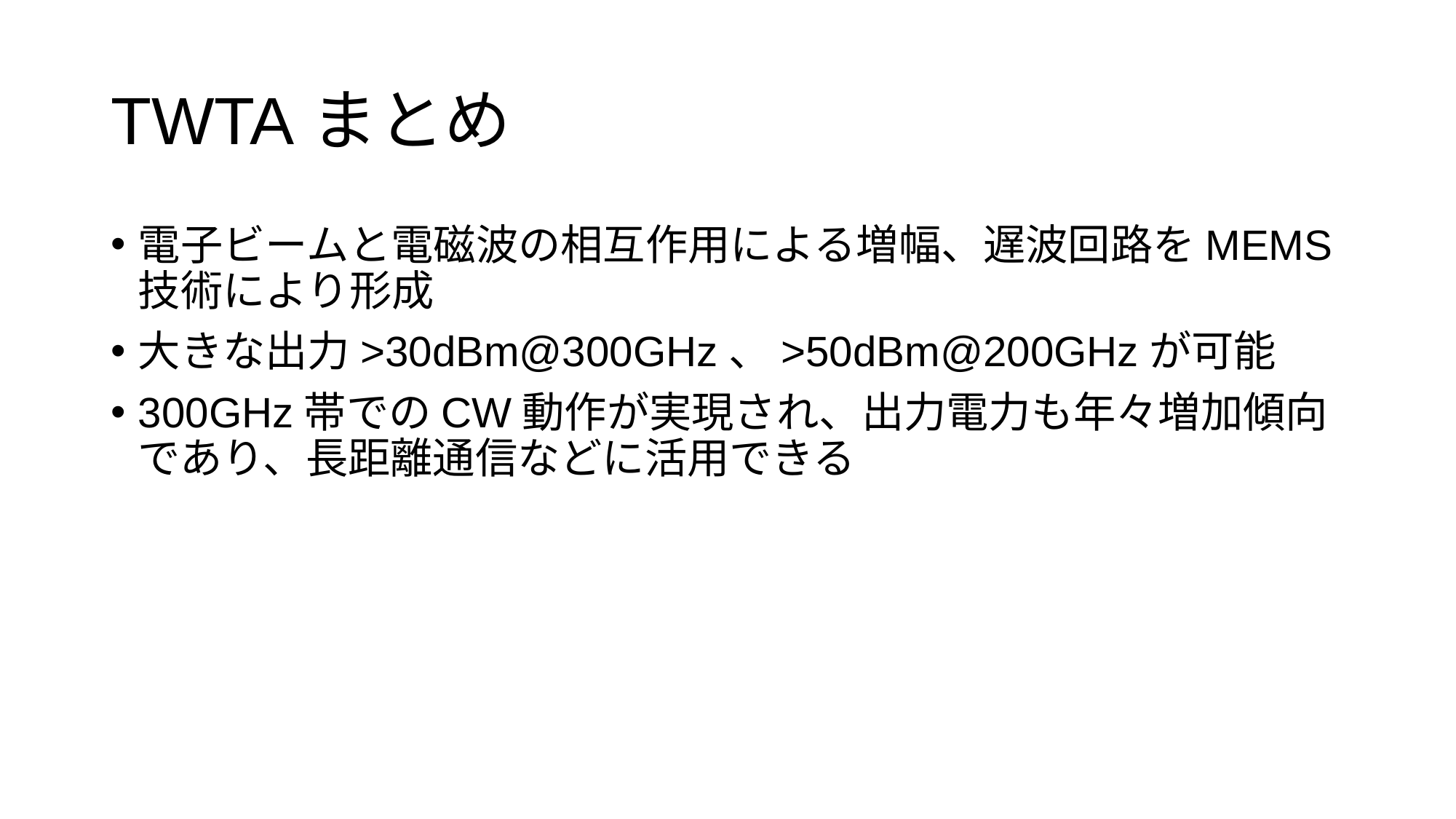

# TWTAまとめ
電子ビームと電磁波の相互作用による増幅、遅波回路をMEMS技術により形成
大きな出力>30dBm@300GHz、>50dBm@200GHzが可能
300GHz帯でのCW動作が実現され、出力電力も年々増加傾向であり、長距離通信などに活用できる